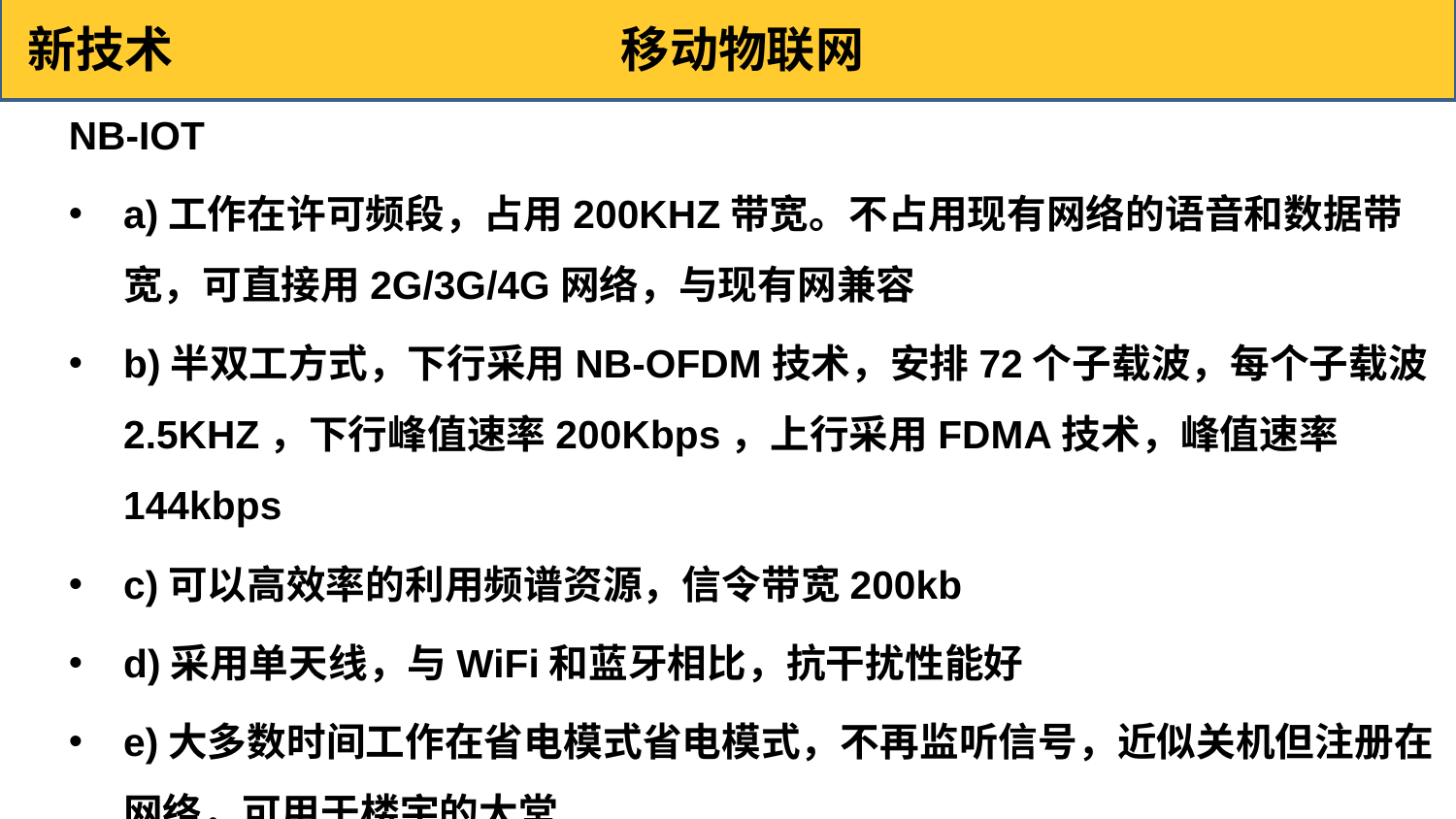

新技术                                         移动物联网

NB-IOT
a)工作在许可频段，占用200KHZ带宽。不占用现有网络的语音和数据带宽，可直接用2G/3G/4G网络，与现有网兼容
b)半双工方式，下行采用NB-OFDM技术，安排72个子载波，每个子载波2.5KHZ，下行峰值速率200Kbps，上行采用FDMA技术，峰值速率144kbps
c)可以高效率的利用频谱资源，信令带宽200kb
d)采用单天线，与WiFi和蓝牙相比，抗干扰性能好
e)大多数时间工作在省电模式省电模式，不再监听信号，近似关机但注册在网络，可用于楼宇的大堂

51